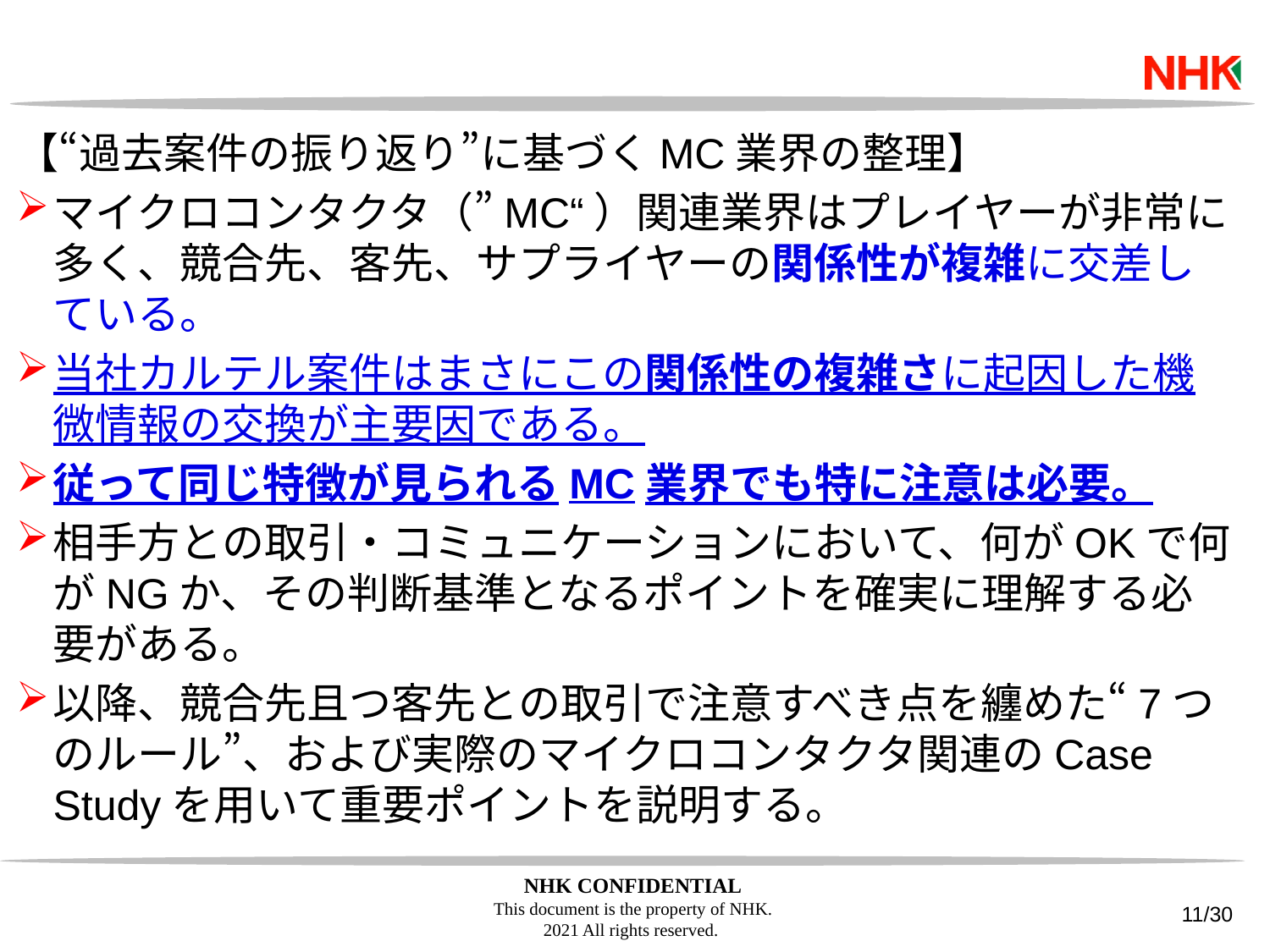

【“過去案件の振り返り”に基づくMC業界の整理】
マイクロコンタクタ（”MC“）関連業界はプレイヤーが非常に多く、競合先、客先、サプライヤーの関係性が複雑に交差している。
当社カルテル案件はまさにこの関係性の複雑さに起因した機微情報の交換が主要因である。
従って同じ特徴が見られるMC業界でも特に注意は必要。
相手方との取引・コミュニケーションにおいて、何がOKで何がNGか、その判断基準となるポイントを確実に理解する必要がある。
以降、競合先且つ客先との取引で注意すべき点を纏めた“7つのルール”、および実際のマイクロコンタクタ関連のCase Studyを用いて重要ポイントを説明する。
11/30